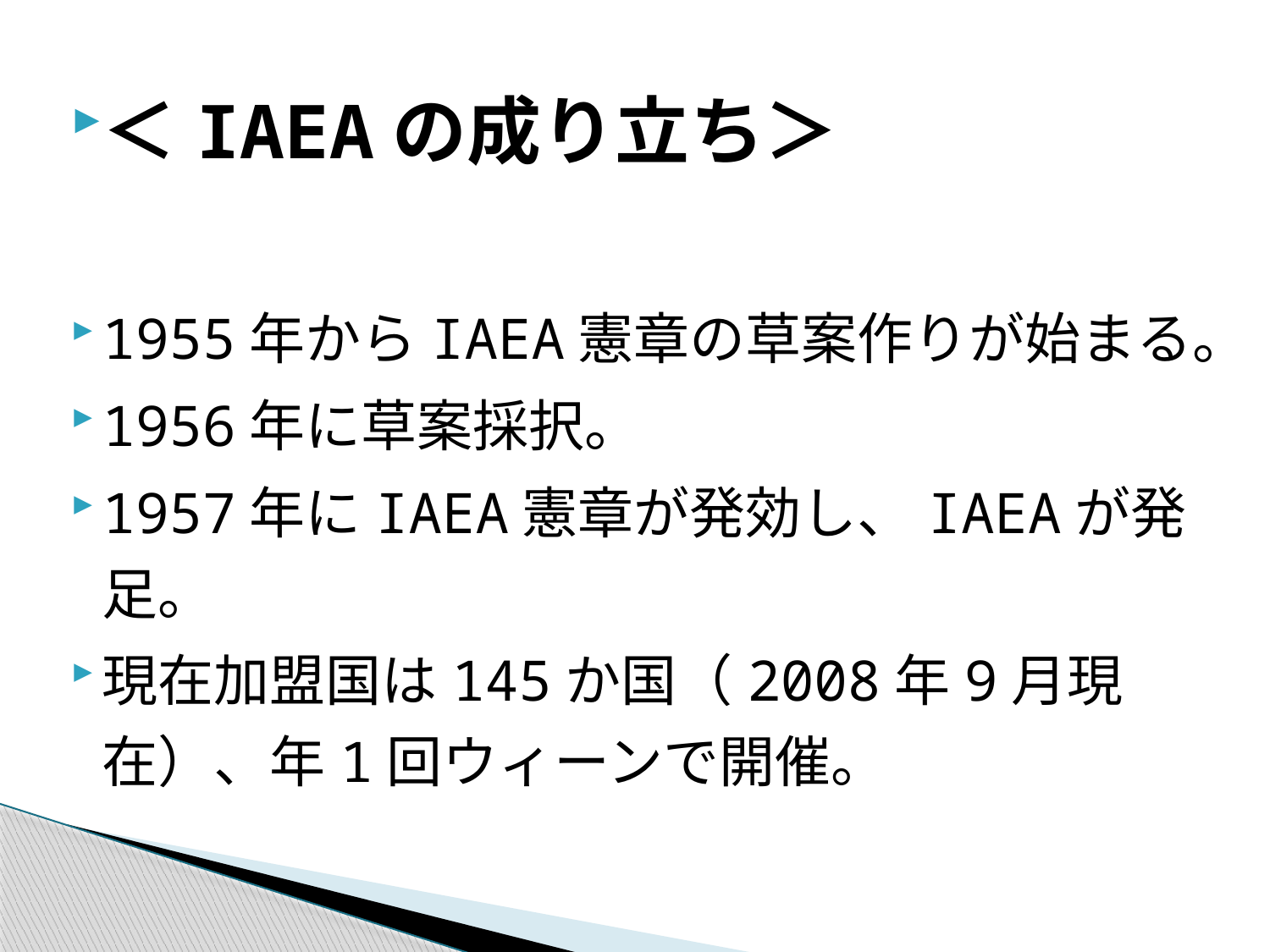

＜IAEAの成り立ち＞

1955年からIAEA憲章の草案作りが始まる。
1956年に草案採択。
1957年にIAEA憲章が発効し、IAEAが発足。
現在加盟国は145か国（2008年9月現在）、年1回ウィーンで開催。